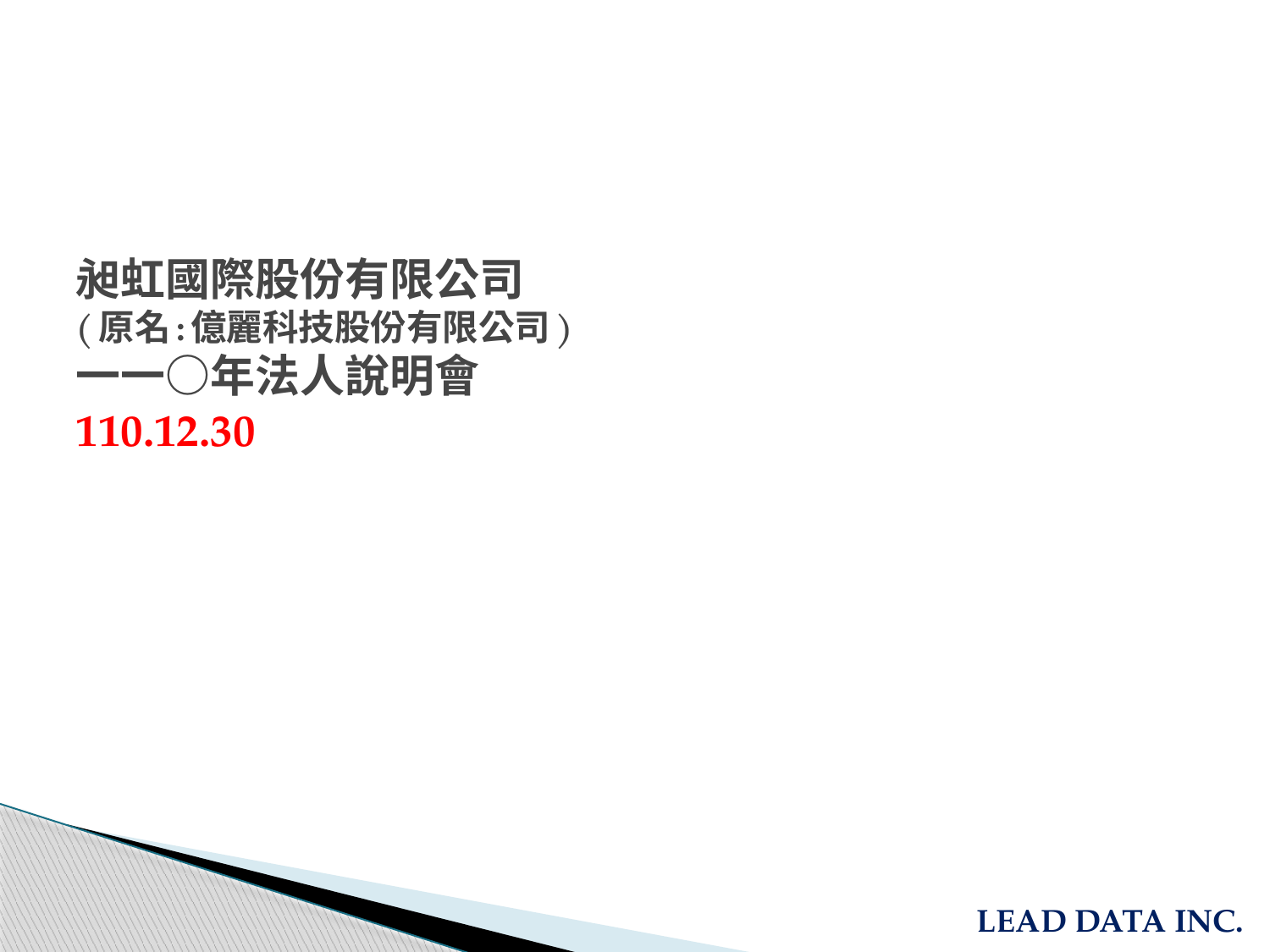

# 昶虹國際股份有限公司 (原名:億麗科技股份有限公司) 一一○年法人說明會 110.12.30
LEAD DATA INC.